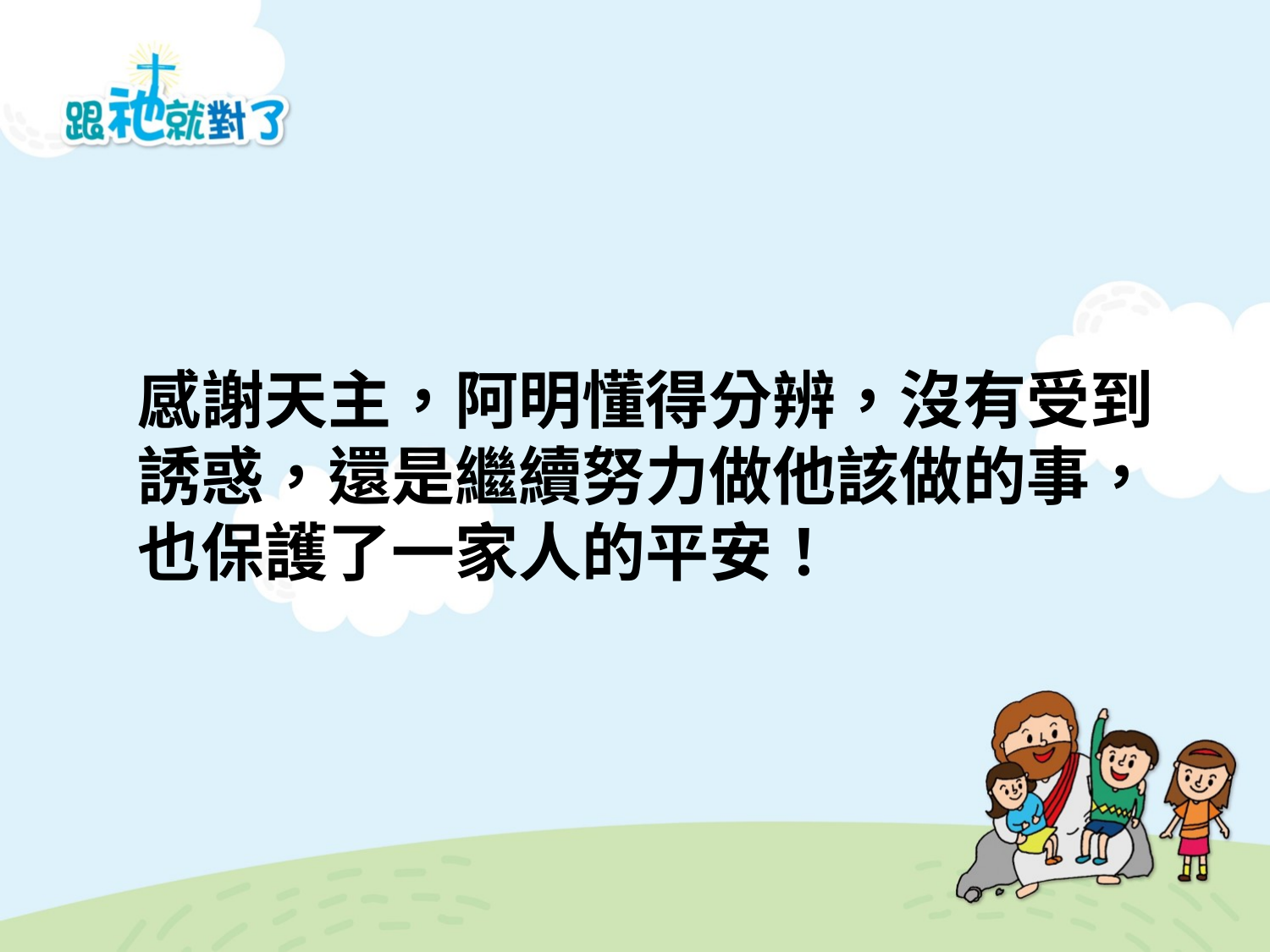

感謝天主，阿明懂得分辨，沒有受到誘惑，還是繼續努力做他該做的事，也保護了一家人的平安！